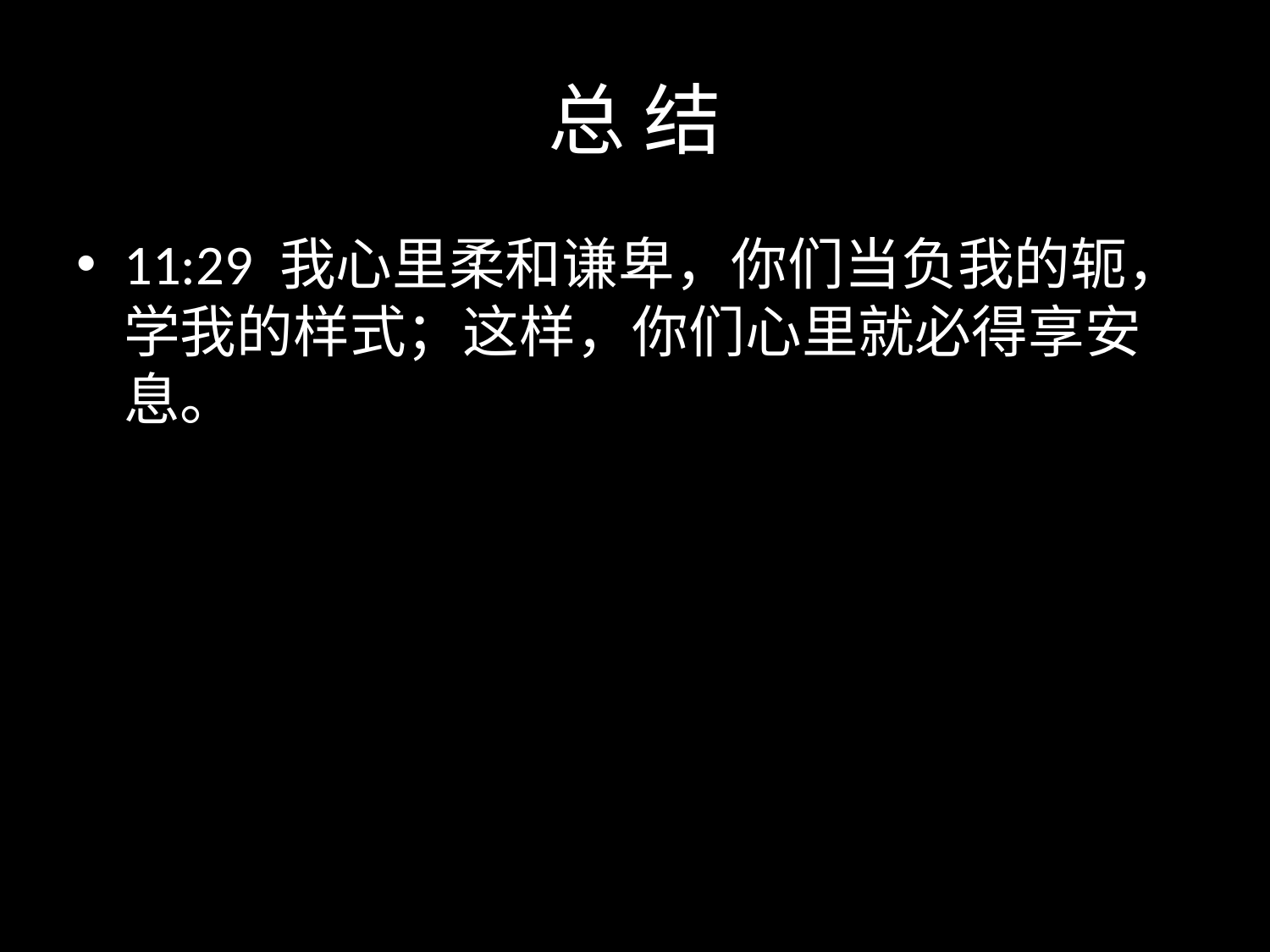

# 总 结
11:29 我心里柔和谦卑，你们当负我的轭，学我的样式；这样，你们心里就必得享安息。